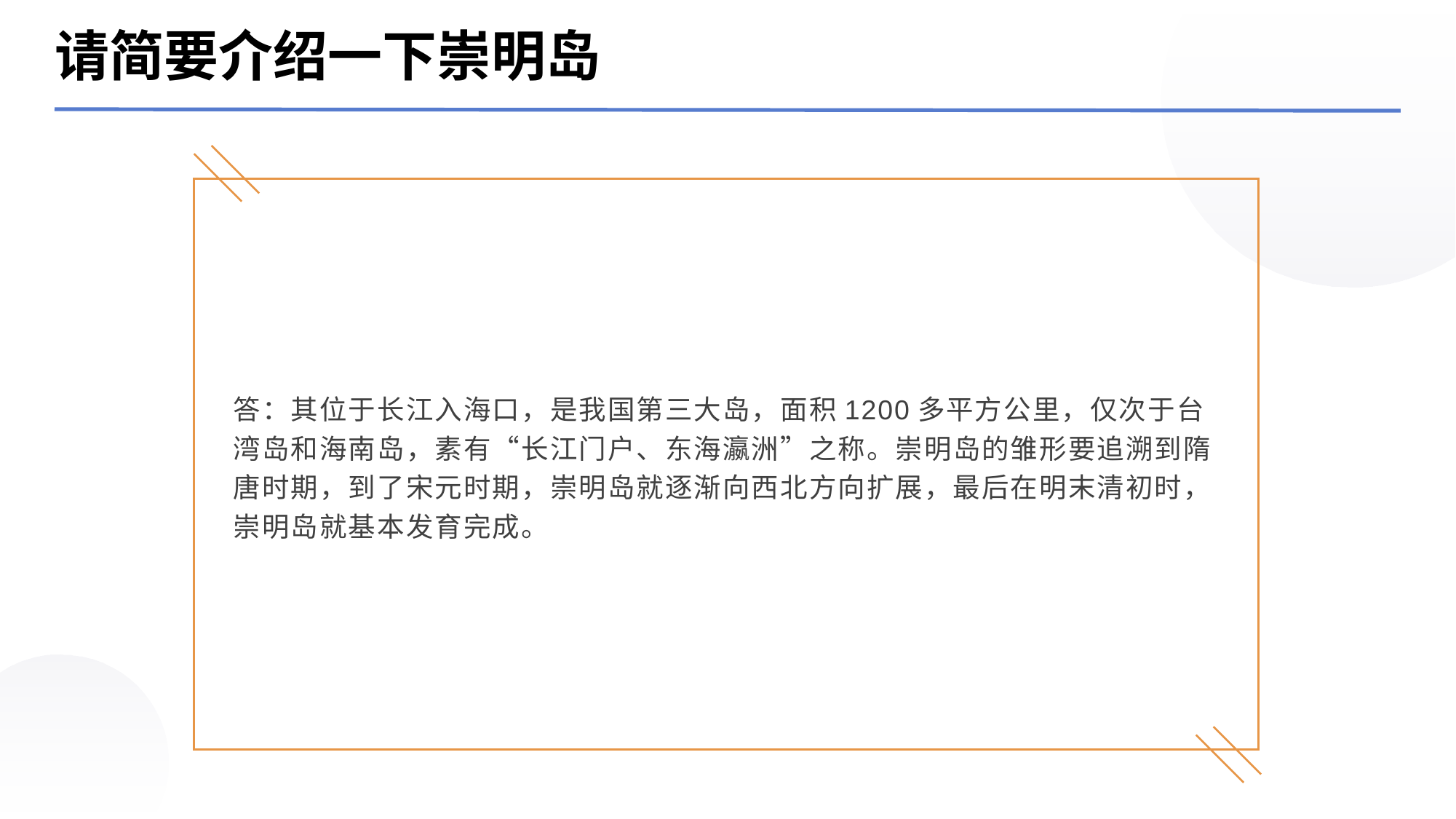

请简要介绍一下崇明岛

答：其位于长江入海口，是我国第三大岛，面积1200多平方公里，仅次于台湾岛和海南岛，素有“长江门户、东海瀛洲”之称。崇明岛的雏形要追溯到隋唐时期，到了宋元时期，崇明岛就逐渐向西北方向扩展，最后在明末清初时，崇明岛就基本发育完成。